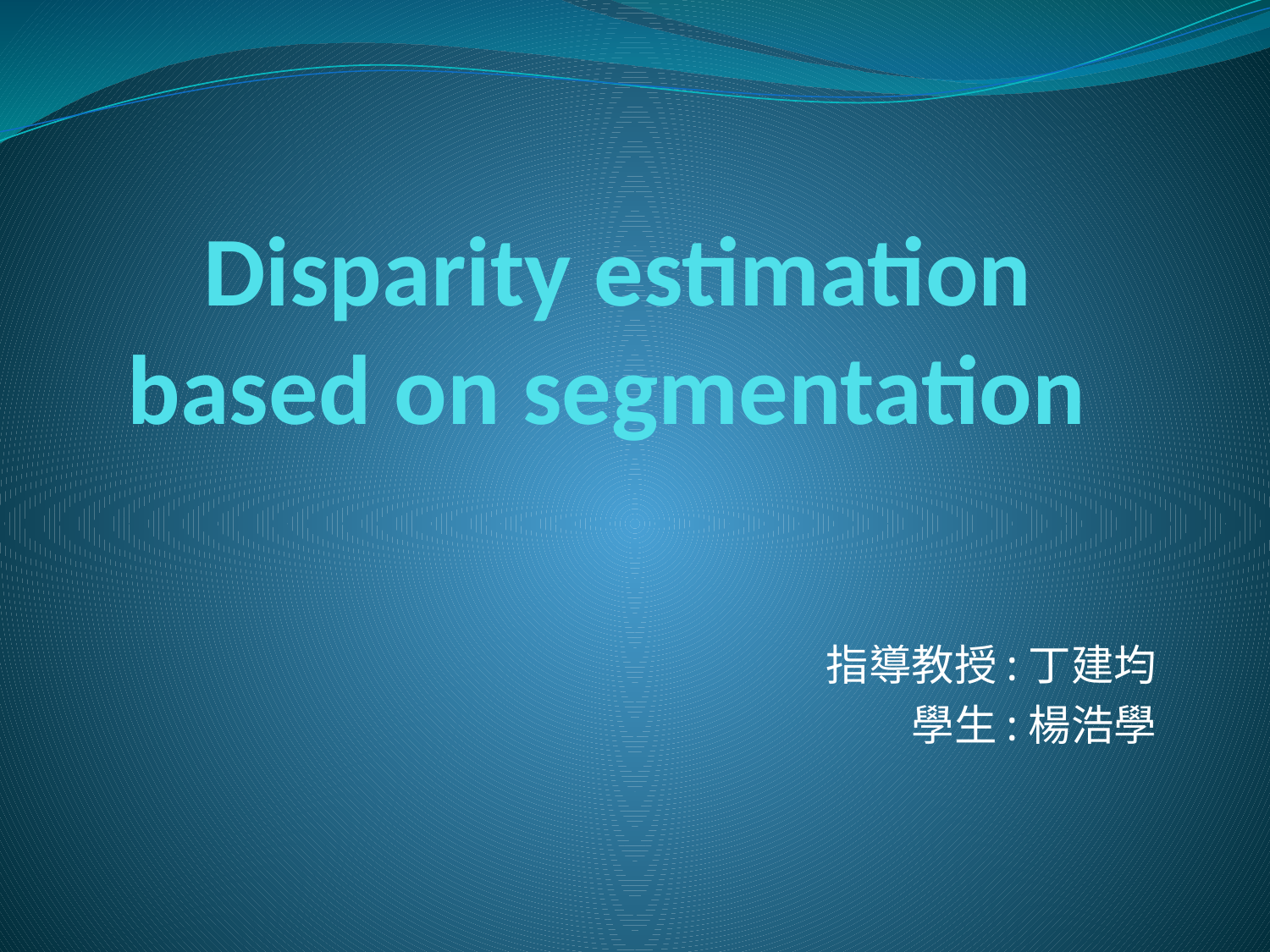

# Disparity estimation based on segmentation

指導教授:丁建均
學生:楊浩學